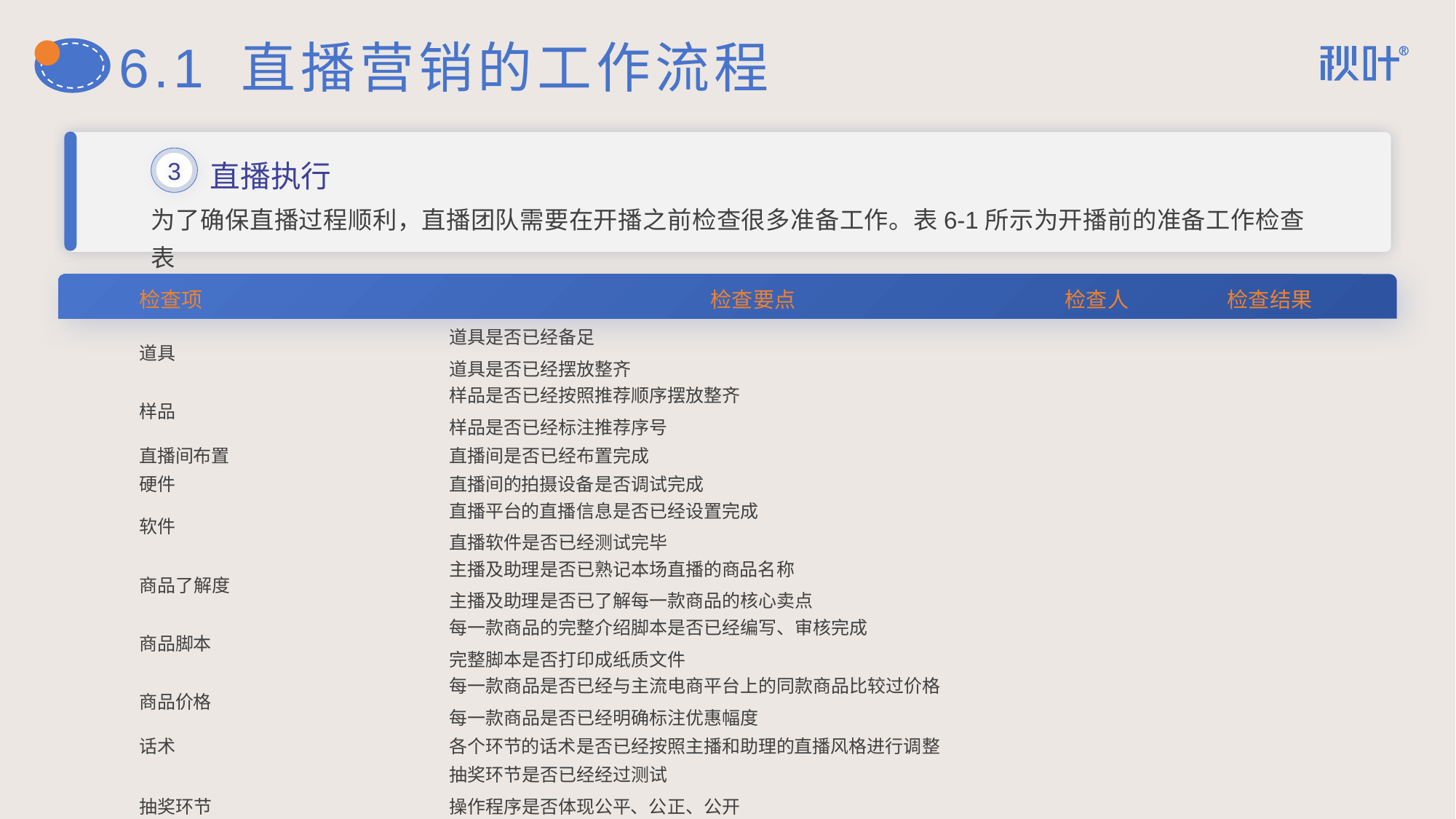

# 6.1 直播营销的工作流程

直播执行

3

为了确保直播过程顺利，直播团队需要在开播之前检查很多准备工作。表6-1所示为开播前的准备工作检查表
| 检查项 | 检查要点 | 检查人 | 检查结果 |
| --- | --- | --- | --- |
| 道具 | 道具是否已经备足 道具是否已经摆放整齐 |  |  |
| 样品 | 样品是否已经按照推荐顺序摆放整齐 样品是否已经标注推荐序号 |  |  |
| 直播间布置 | 直播间是否已经布置完成 |  |  |
| 硬件 | 直播间的拍摄设备是否调试完成 |  |  |
| 软件 | 直播平台的直播信息是否已经设置完成 直播软件是否已经测试完毕 |  |  |
| 商品了解度 | 主播及助理是否已熟记本场直播的商品名称 主播及助理是否已了解每一款商品的核心卖点 |  |  |
| 商品脚本 | 每一款商品的完整介绍脚本是否已经编写、审核完成 完整脚本是否打印成纸质文件 |  |  |
| 商品价格 | 每一款商品是否已经与主流电商平台上的同款商品比较过价格 每一款商品是否已经明确标注优惠幅度 |  |  |
| 话术 | 各个环节的话术是否已经按照主播和助理的直播风格进行调整 |  |  |
| 抽奖环节 | 抽奖环节是否已经经过测试 操作程序是否体现公平、公正、公开 抽奖环节是否能够引导用户关注直播间和转发分享 |  |  |